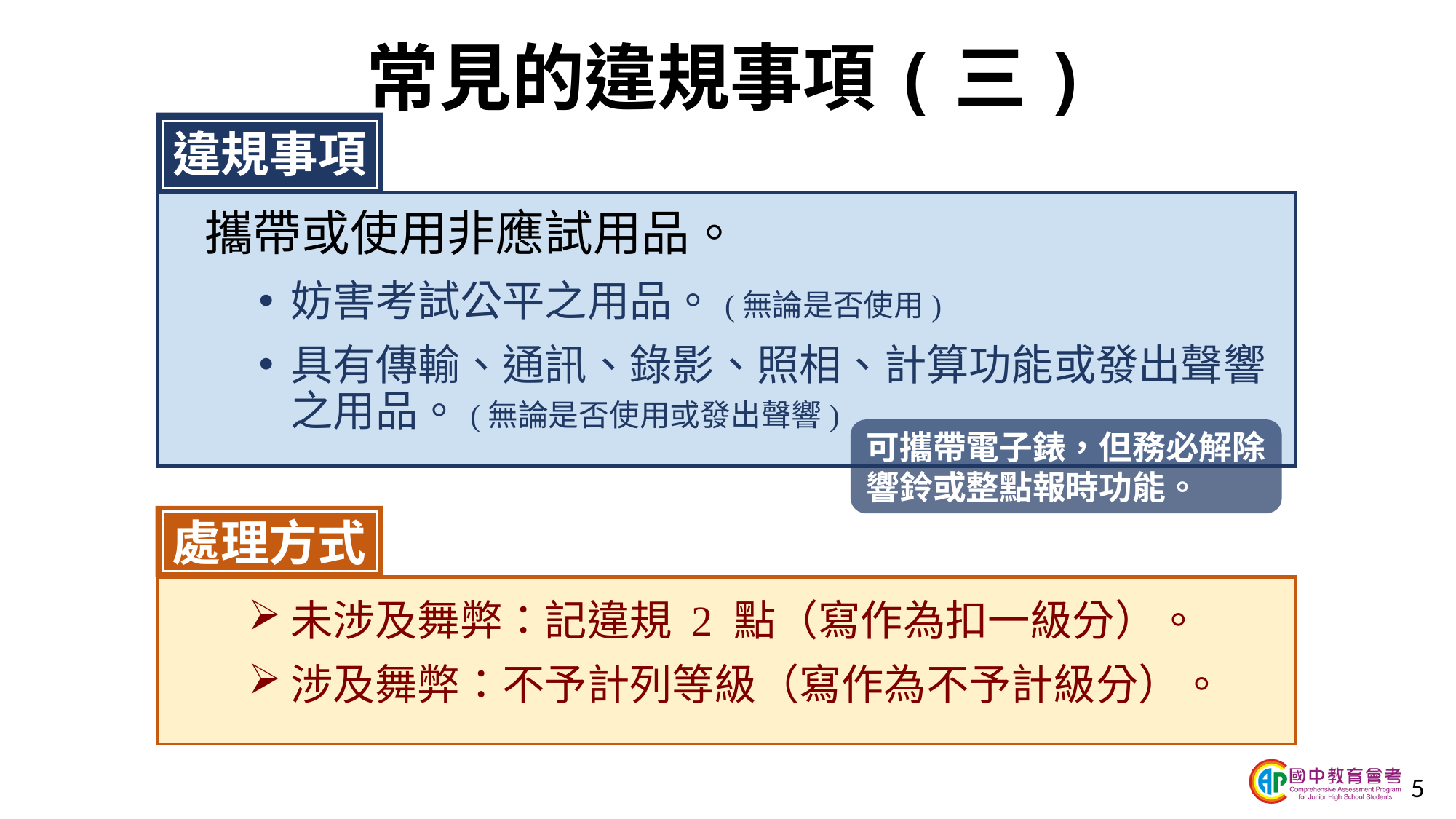

# 常見的違規事項(三)
違規事項

攜帶或使用非應試用品。
妨害考試公平之用品。(無論是否使用)
具有傳輸、通訊、錄影、照相、計算功能或發出聲響之用品。(無論是否使用或發出聲響)

未涉及舞弊：記違規 2 點（寫作為扣一級分）。
涉及舞弊：不予計列等級（寫作為不予計級分）。

可攜帶電子錶，但務必解除響鈴或整點報時功能。
處理方式

5